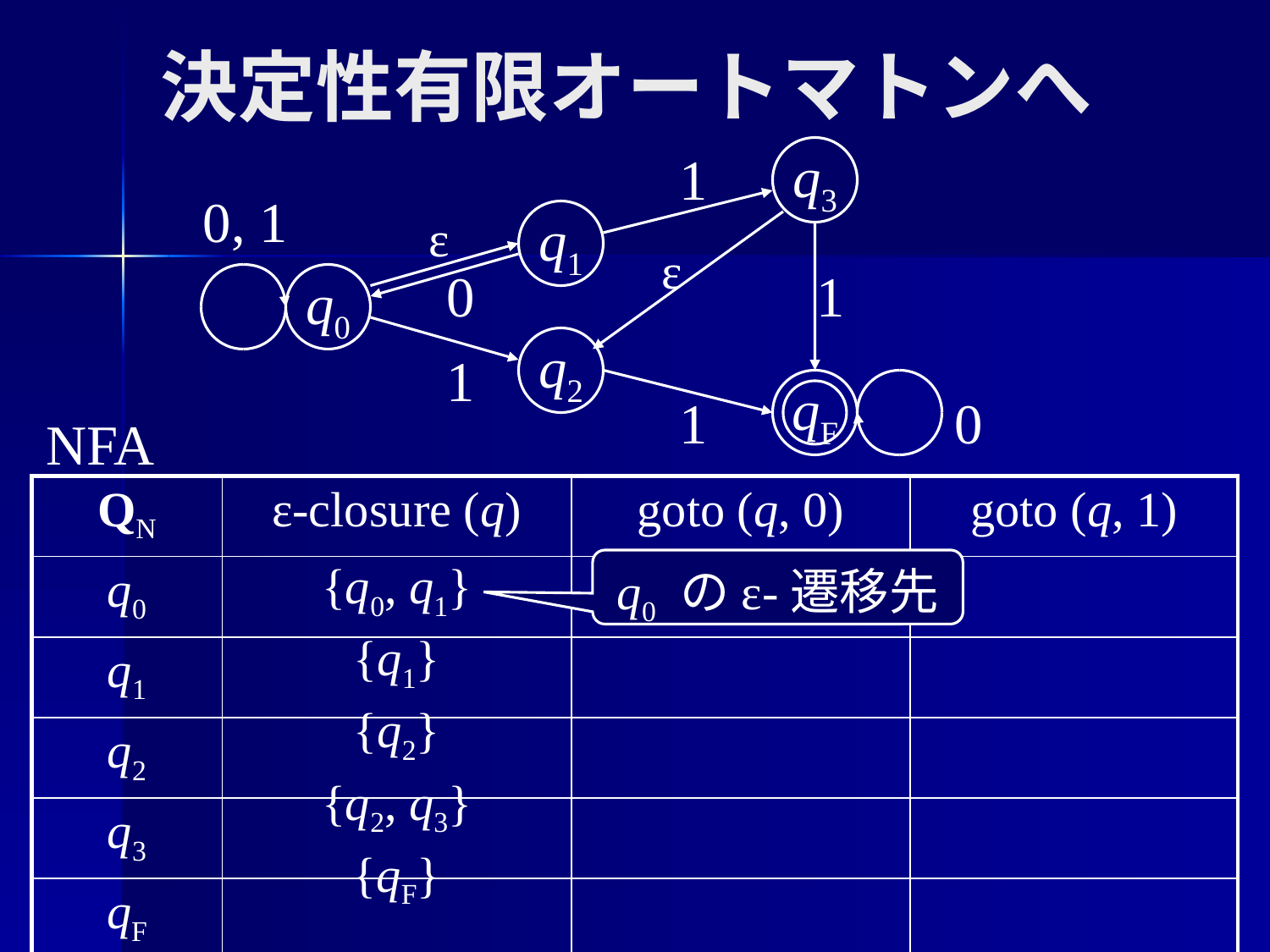

# 決定性有限オートマトンへ
1

q3
0, 1

ε

q1

ε

1

0
q0

1
q2

1
qF

0

NFA
| QN | ε-closure (q) | goto (q, 0) | goto (q, 1) |
| --- | --- | --- | --- |
| q0 |  |  |  |
| q1 |  |  |  |
| q2 |  |  |  |
| q3 |  |  |  |
| qF |  |  |  |
{q0, q1}
q0 のε-遷移先
{q1}
{q2}
{q2, q3}
{qF}